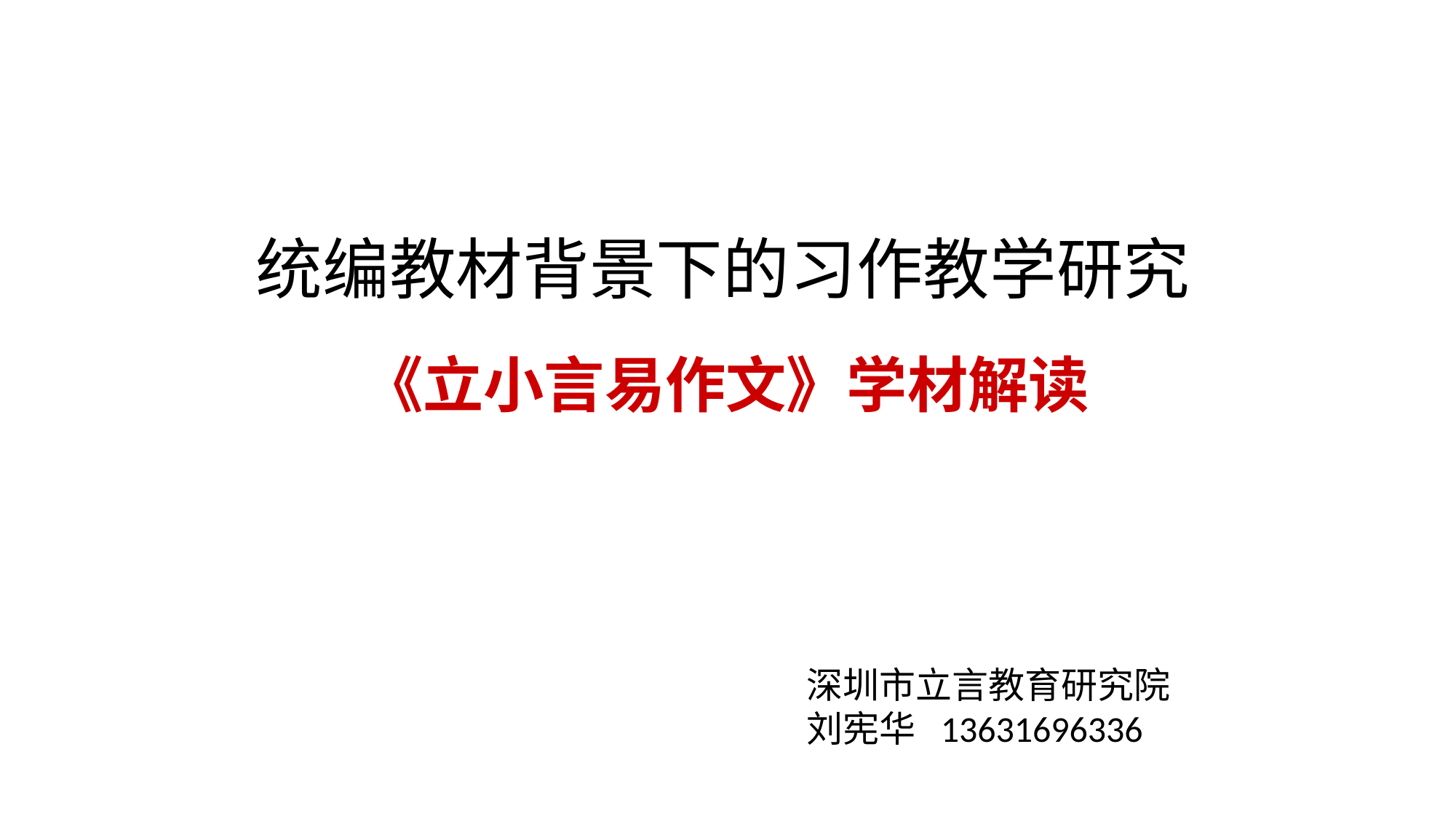

# 统编教材背景下的习作教学研究
《立小言易作文》学材解读
深圳市立言教育研究院
刘宪华  13631696336